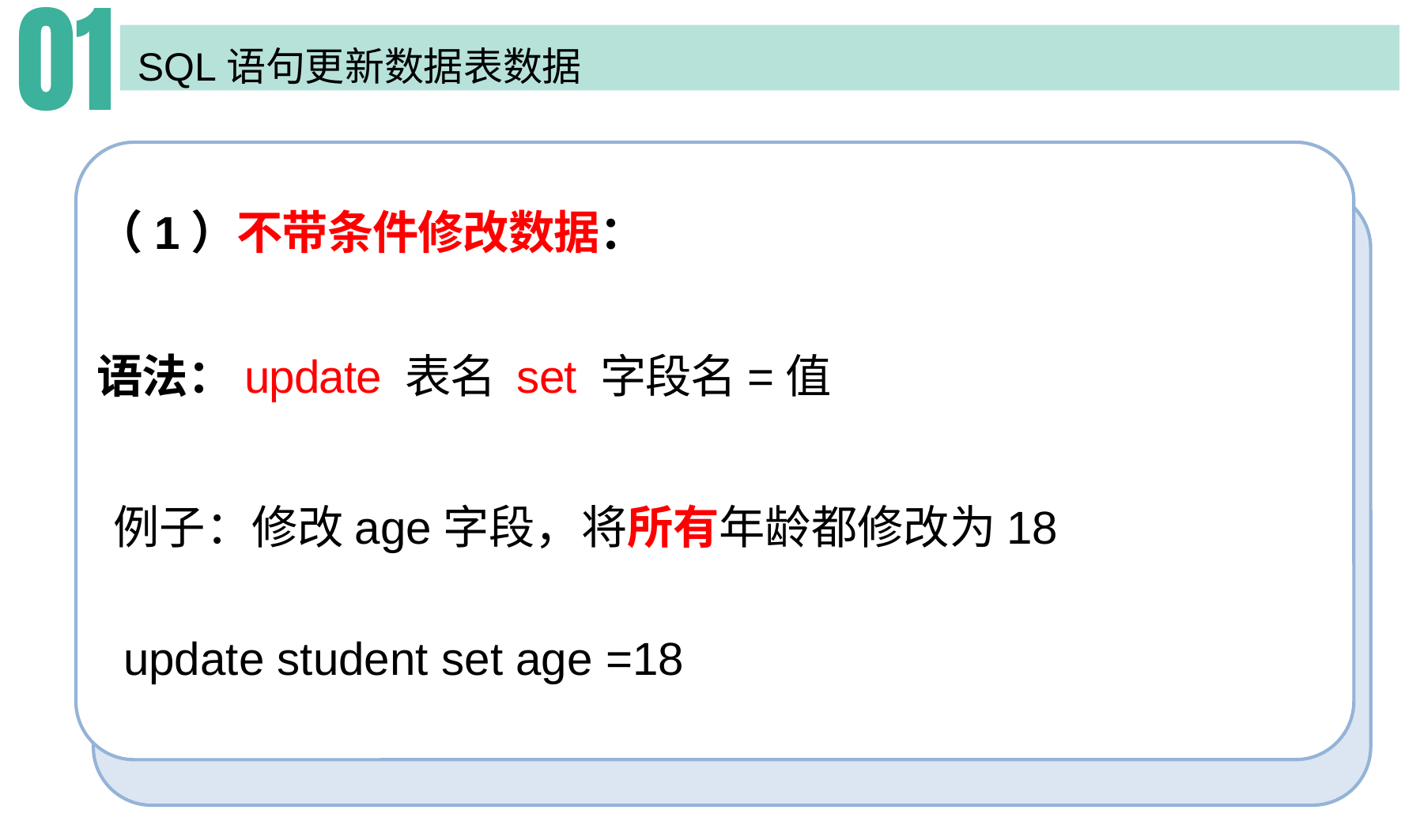

01

SQL语句更新数据表数据

（1）不带条件修改数据：

语法：update 表名 set 字段名=值
例子：修改age字段，将所有年龄都修改为18
update student set age =18